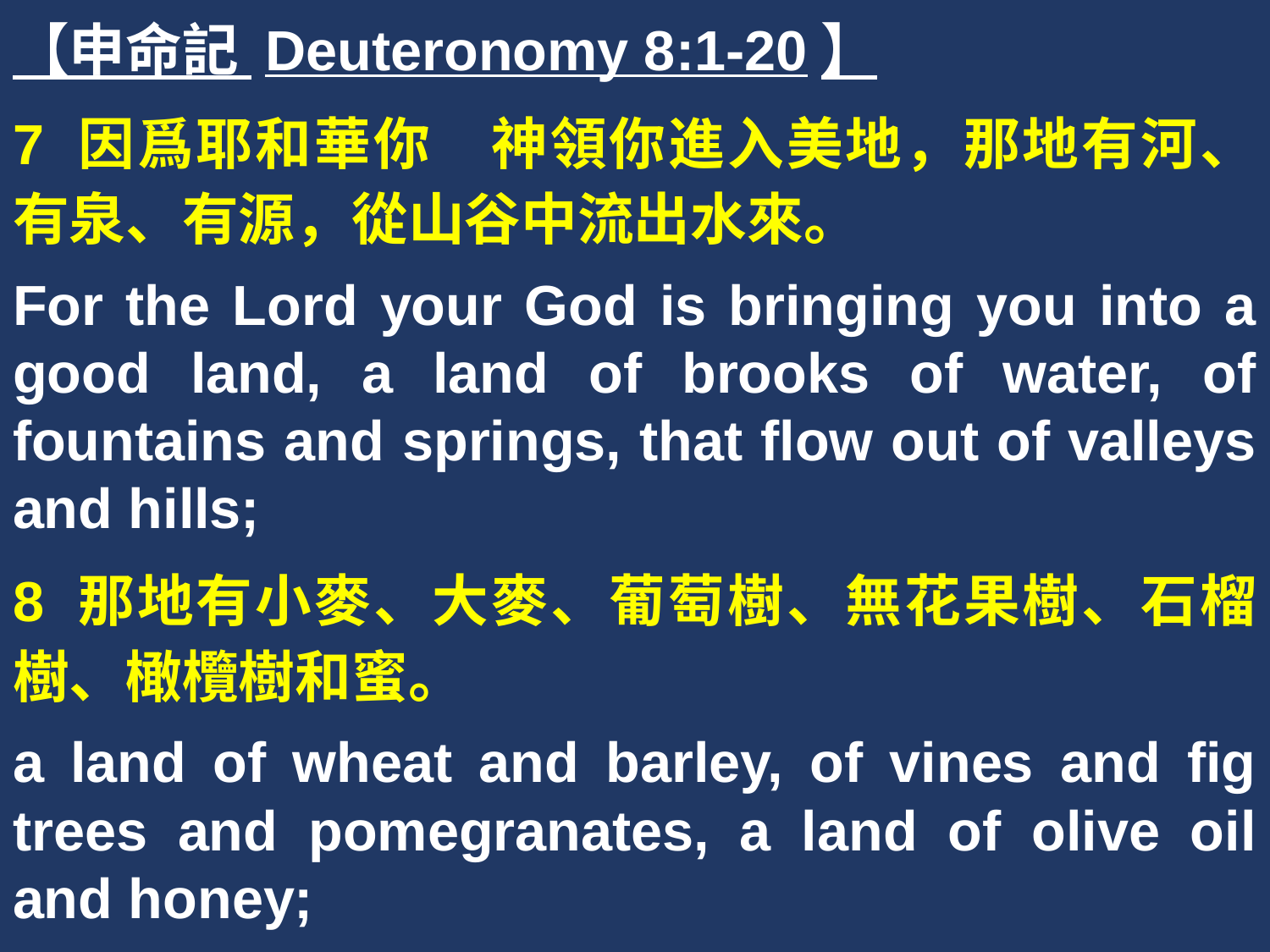

【申命記 Deuteronomy 8:1-20】
7 因爲耶和華你　神領你進入美地，那地有河、有泉、有源，從山谷中流出水來。
For the Lord your God is bringing you into a good land, a land of brooks of water, of fountains and springs, that flow out of valleys and hills;
8 那地有小麥、大麥、葡萄樹、無花果樹、石榴樹、橄欖樹和蜜。
a land of wheat and barley, of vines and fig trees and pomegranates, a land of olive oil and honey;